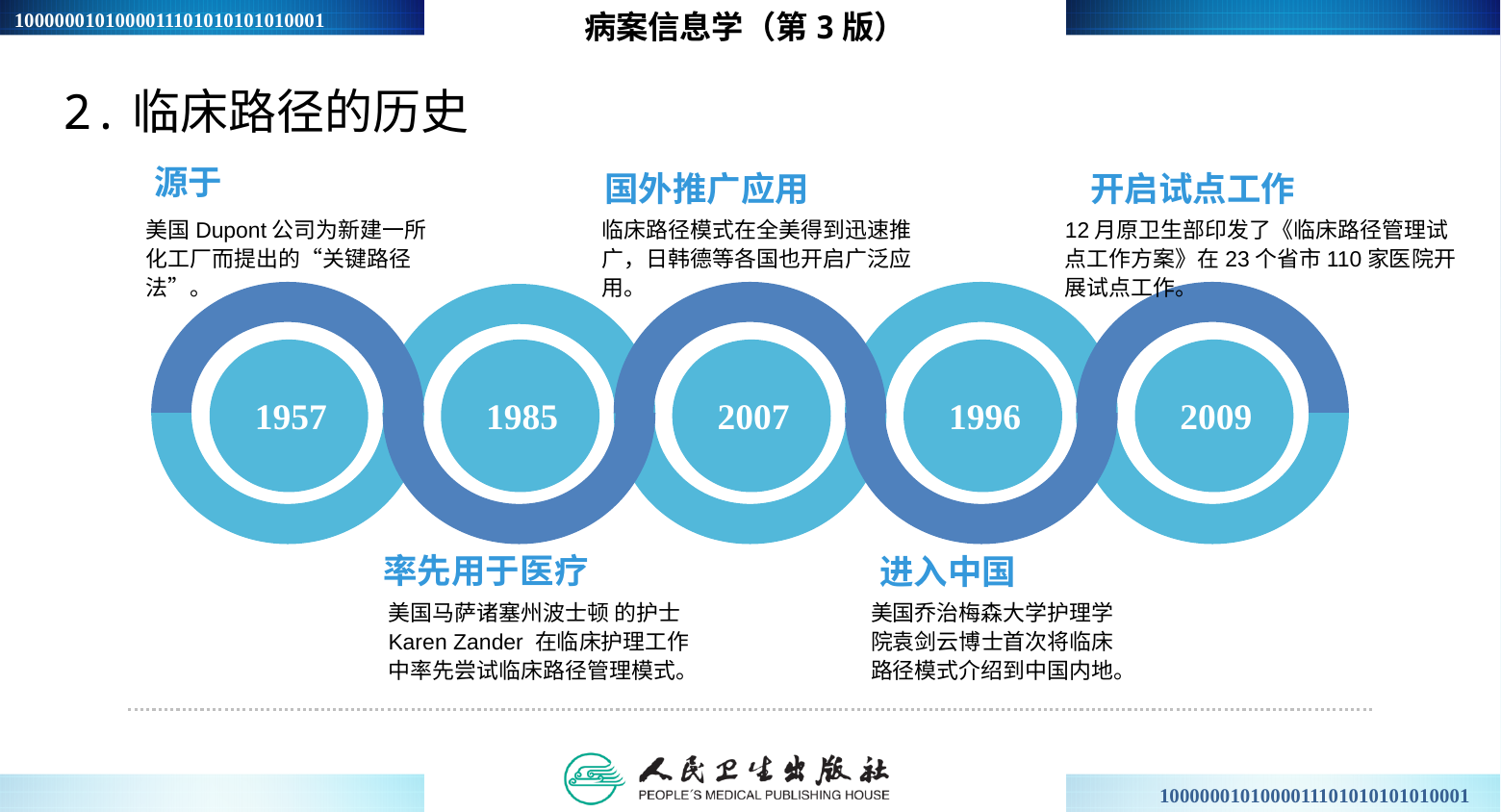

病案信息学（第3版）
2.临床路径的历史
源于
国外推广应用
开启试点工作
美国Dupont公司为新建一所化工厂而提出的“关键路径法”。
临床路径模式在全美得到迅速推广，日韩德等各国也开启广泛应用。
12月原卫生部印发了《临床路径管理试点工作方案》在23个省市110家医院开展试点工作。

1957
1985
2007
1996
2009
率先用于医疗
进入中国
美国马萨诸塞州波士顿 的护士Karen Zander 在临床护理工作中率先尝试临床路径管理模式。
美国乔治梅森大学护理学院袁剑云博士首次将临床路径模式介绍到中国内地。